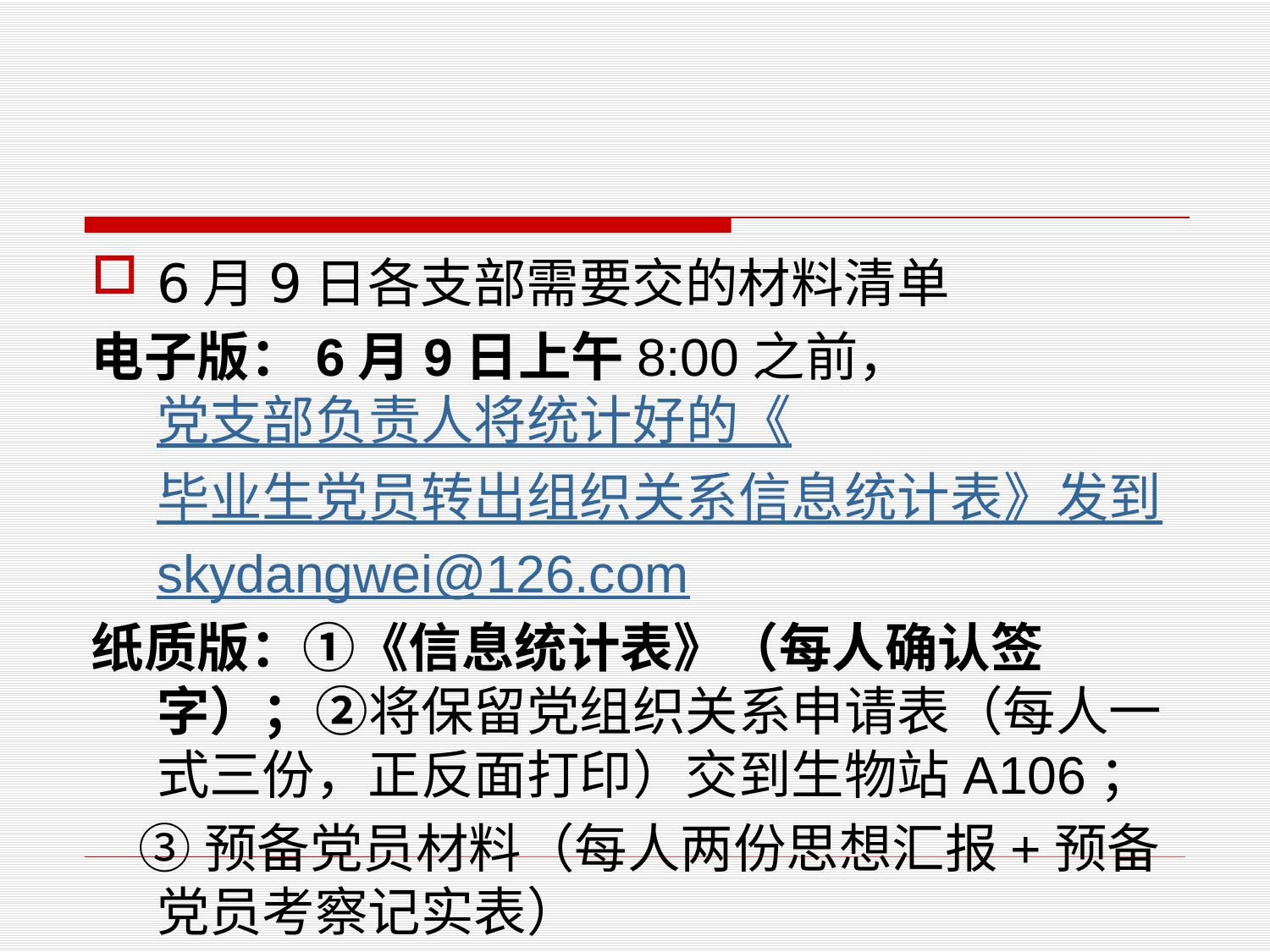

#
6月9日各支部需要交的材料清单
电子版：6月9日上午8:00之前，党支部负责人将统计好的《毕业生党员转出组织关系信息统计表》发到skydangwei@126.com
纸质版：①《信息统计表》（每人确认签字）；②将保留党组织关系申请表（每人一式三份，正反面打印）交到生物站A106；
    ③预备党员材料（每人两份思想汇报+预备党员考察记实表）